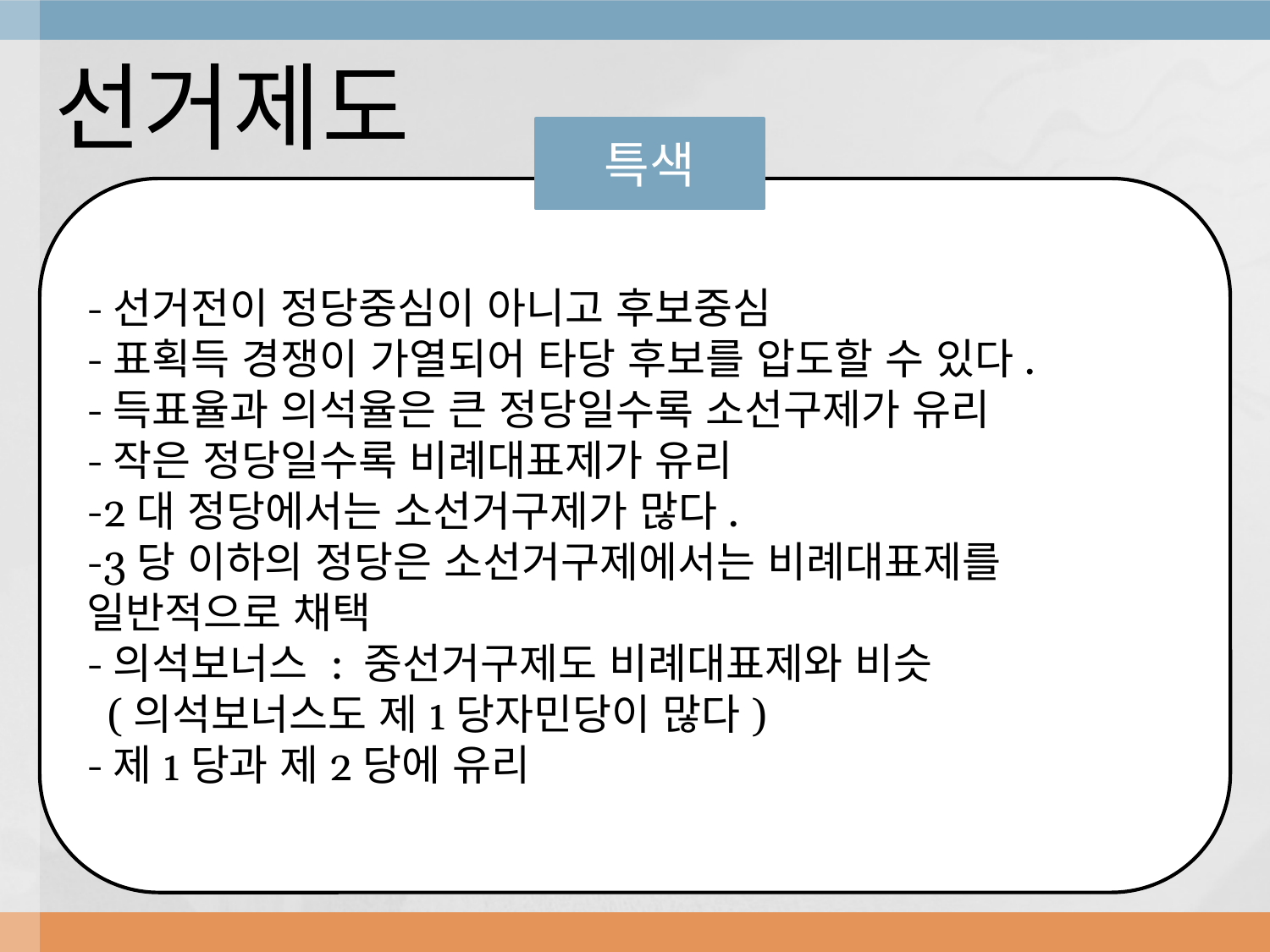

# 선거제도
특색
-선거전이 정당중심이 아니고 후보중심
-표획득 경쟁이 가열되어 타당 후보를 압도할 수 있다.
-득표율과 의석율은 큰 정당일수록 소선구제가 유리
-작은 정당일수록 비례대표제가 유리
-2대 정당에서는 소선거구제가 많다.
-3당 이하의 정당은 소선거구제에서는 비례대표제를
일반적으로 채택
-의석보너스 : 중선거구제도 비례대표제와 비슷
  (의석보너스도 제1당자민당이 많다)
-제1당과 제2당에 유리
☞중의원 선거라는 중의원서거제도를 시행하여 자민당
장기정권상태가 계속되어 왔다.
☞1988년 리쿠르트 의혹이 발각되면서 정치와 돈이 정치
불신을 초래
☞현재 일본의 중의원 선거제도를 종래의 중선거구제의
문제점을 보완하여 소선거구비례대표제를 채택